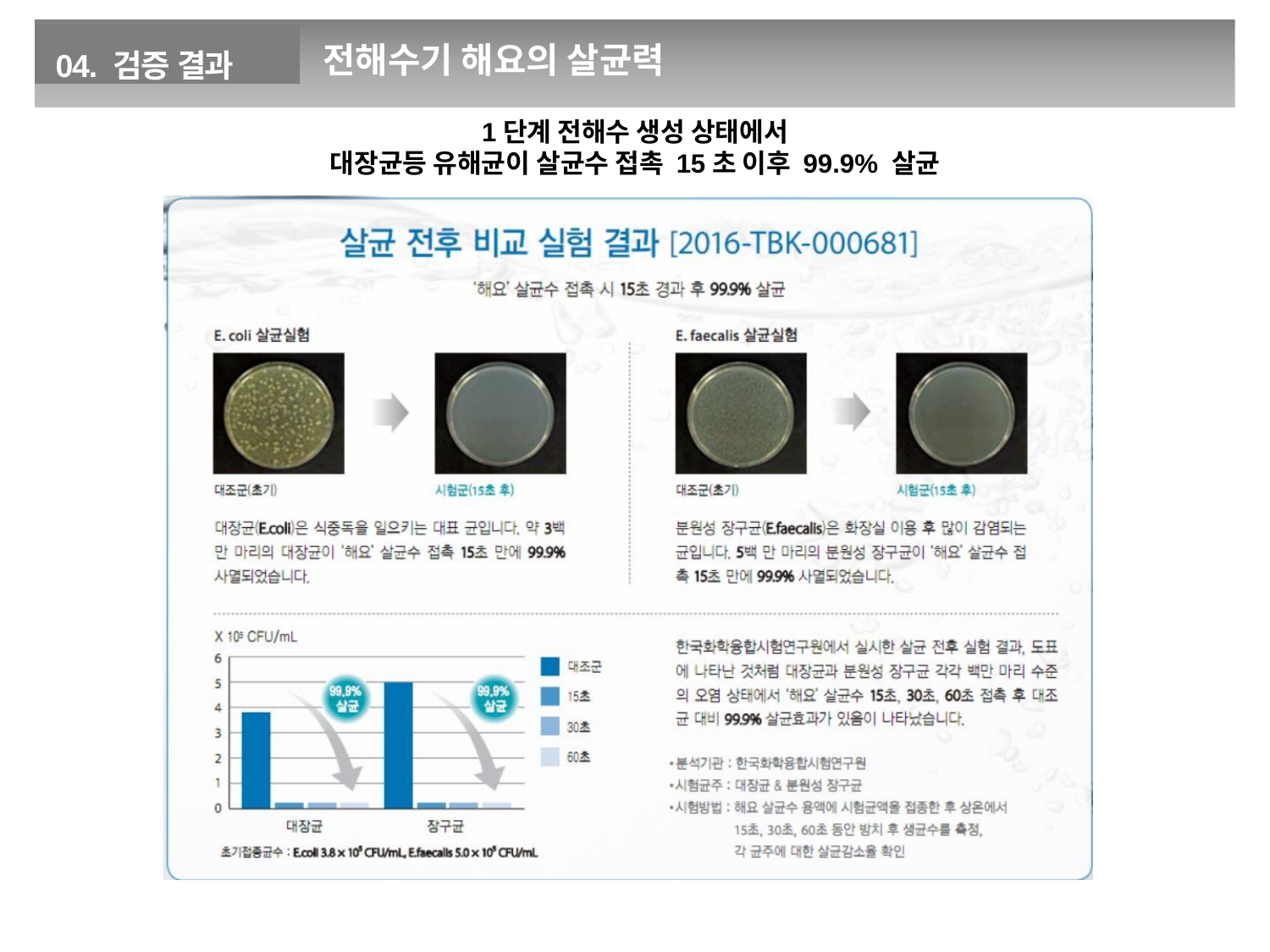

04. 검증 결과
# 전해수기 해요의 살균력
1단계 전해수 생성 상태에서
대장균등 유해균이 살균수 접촉 15초 이후 99.9% 살균